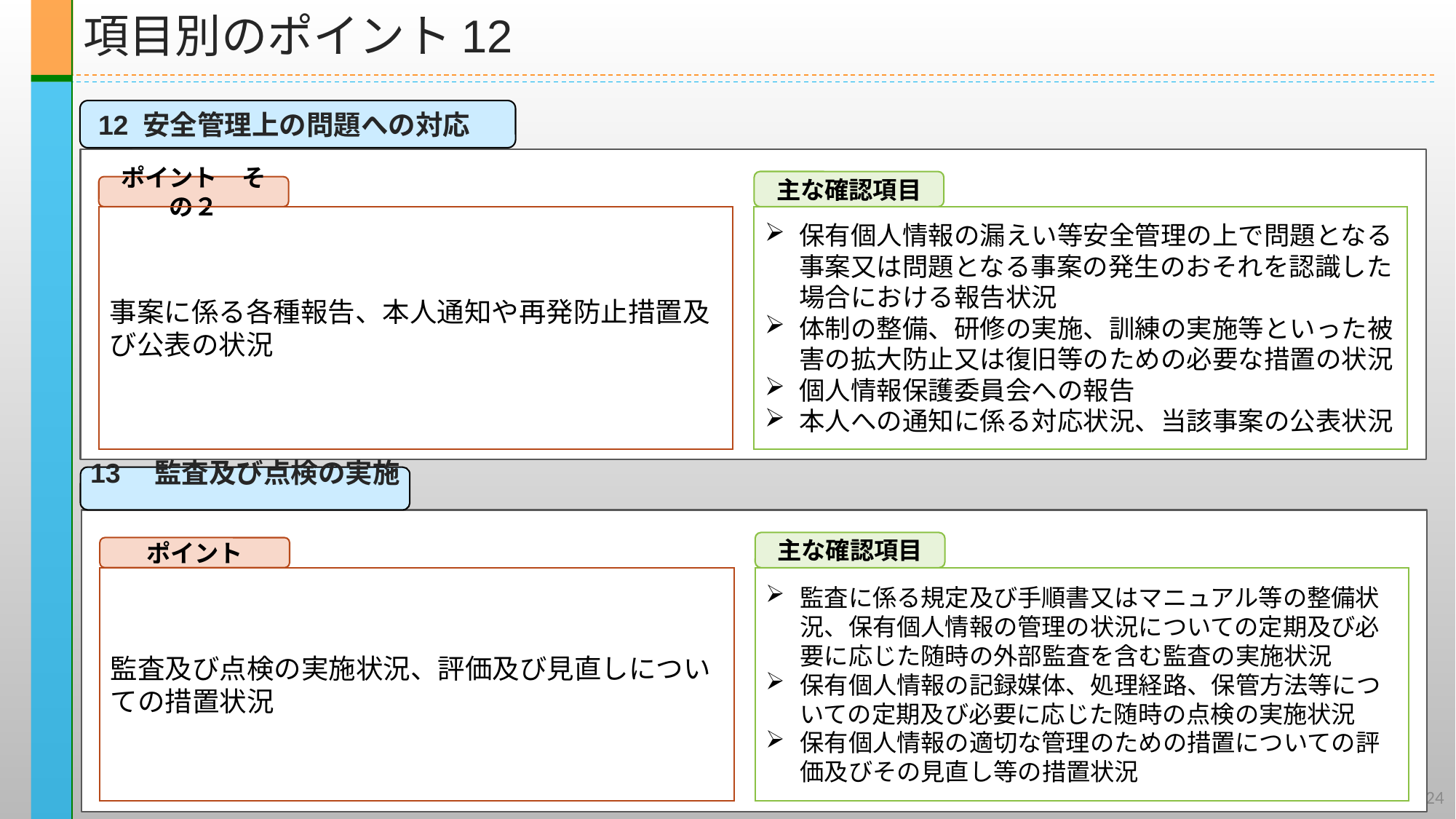

項目別のポイント12
12 安全管理上の問題への対応

主な確認項目
ポイント　その２
保有個人情報の漏えい等安全管理の上で問題となる事案又は問題となる事案の発生のおそれを認識した場合における報告状況
体制の整備、研修の実施、訓練の実施等といった被害の拡大防止又は復旧等のための必要な措置の状況
個人情報保護委員会への報告
本人への通知に係る対応状況、当該事案の公表状況
事案に係る各種報告、本人通知や再発防止措置及び公表の状況
13　監査及び点検の実施

主な確認項目
ポイント
監査に係る規定及び手順書又はマニュアル等の整備状況、保有個人情報の管理の状況についての定期及び必要に応じた随時の外部監査を含む監査の実施状況
保有個人情報の記録媒体、処理経路、保管方法等についての定期及び必要に応じた随時の点検の実施状況
保有個人情報の適切な管理のための措置についての評価及びその見直し等の措置状況
監査及び点検の実施状況、評価及び見直しについての措置状況
24